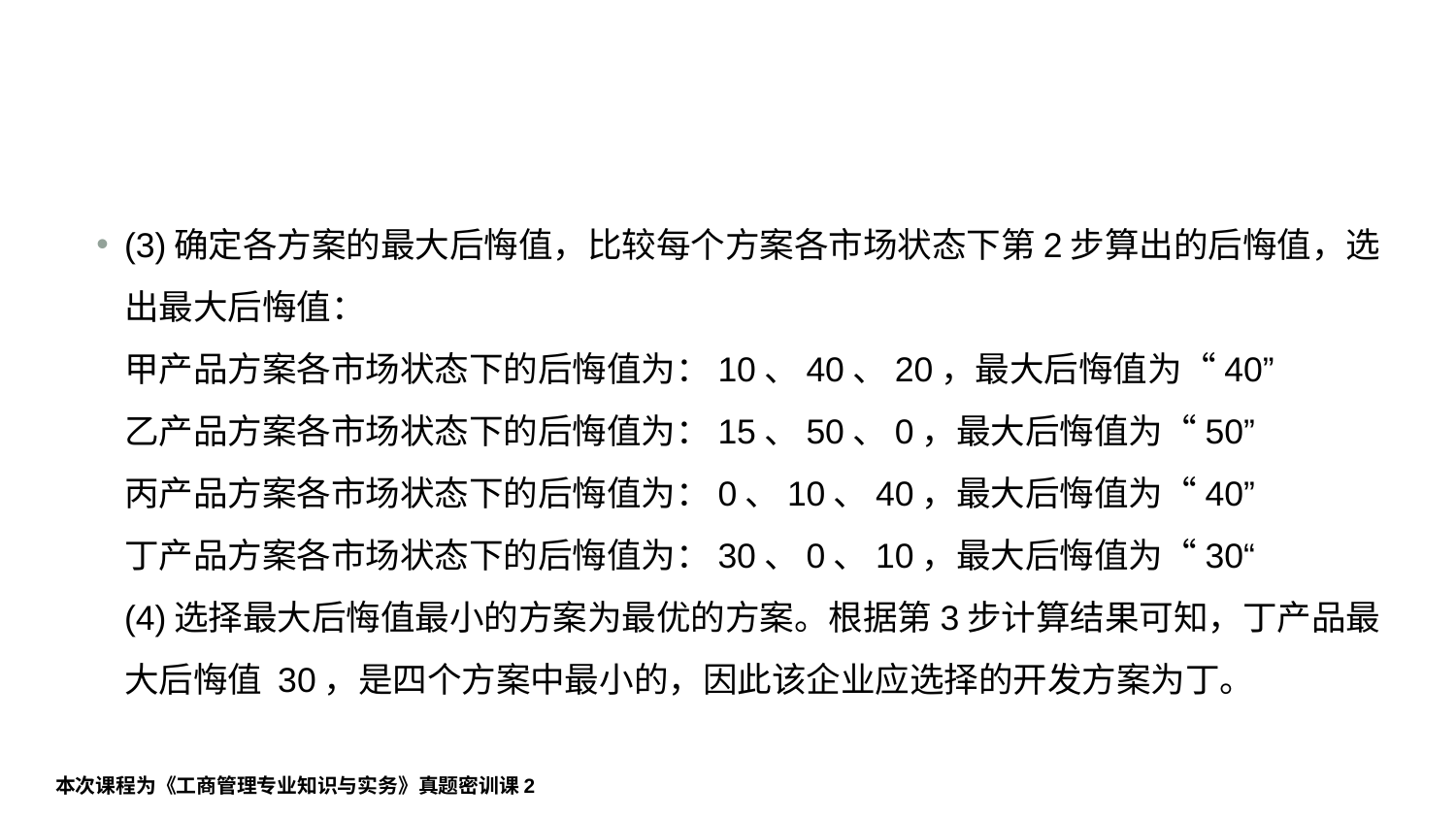

(3)确定各方案的最大后悔值，比较每个方案各市场状态下第2步算出的后悔值，选出最大后悔值：
甲产品方案各市场状态下的后悔值为：10、40、20，最大后悔值为“40”
乙产品方案各市场状态下的后悔值为：15、50、0，最大后悔值为“50”
丙产品方案各市场状态下的后悔值为：0、10、40，最大后悔值为“40”
丁产品方案各市场状态下的后悔值为：30、0、10，最大后悔值为“30“
(4)选择最大后悔值最小的方案为最优的方案。根据第3步计算结果可知，丁产品最大后悔值 30，是四个方案中最小的，因此该企业应选择的开发方案为丁。